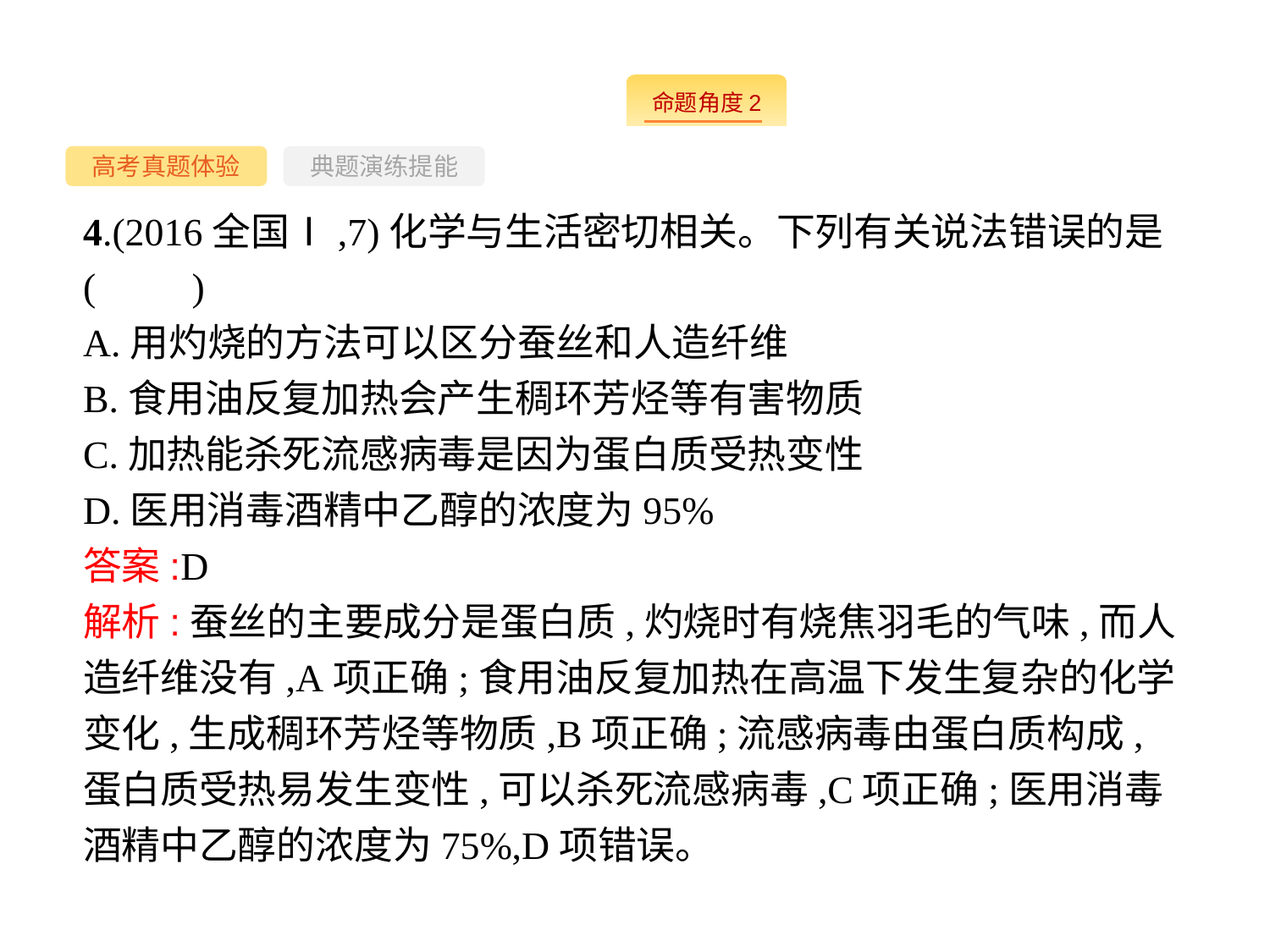

-27-
高考真题体验
典题演练提能
4.(2016全国Ⅰ,7)化学与生活密切相关。下列有关说法错误的是(　　)
A.用灼烧的方法可以区分蚕丝和人造纤维
B.食用油反复加热会产生稠环芳烃等有害物质
C.加热能杀死流感病毒是因为蛋白质受热变性
D.医用消毒酒精中乙醇的浓度为95%
答案:D
解析:蚕丝的主要成分是蛋白质,灼烧时有烧焦羽毛的气味,而人造纤维没有,A项正确;食用油反复加热在高温下发生复杂的化学变化,生成稠环芳烃等物质,B项正确;流感病毒由蛋白质构成,蛋白质受热易发生变性,可以杀死流感病毒,C项正确;医用消毒酒精中乙醇的浓度为75%,D项错误。